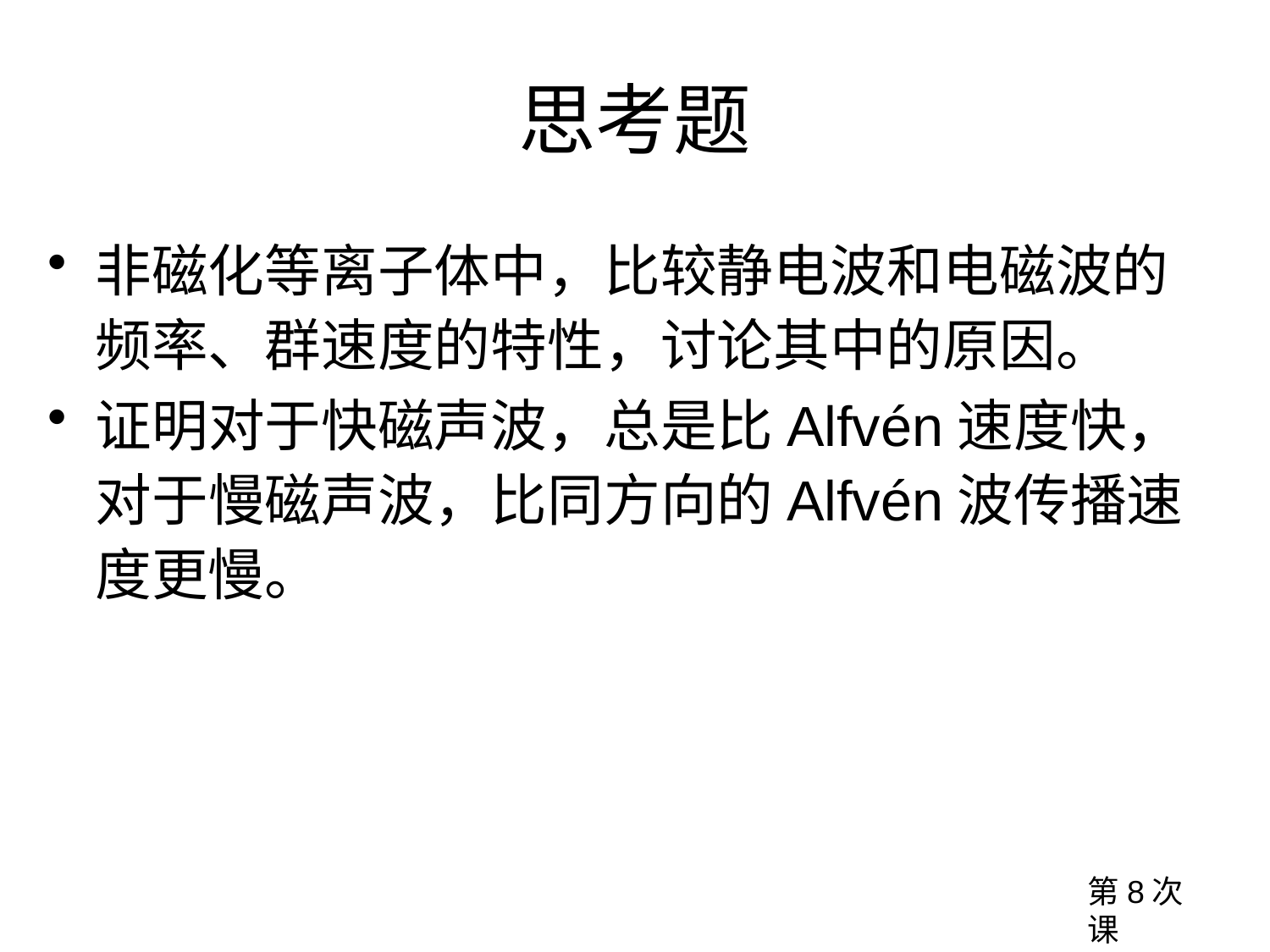

# 思考题
非磁化等离子体中，比较静电波和电磁波的频率、群速度的特性，讨论其中的原因。
证明对于快磁声波，总是比Alfvén速度快，对于慢磁声波，比同方向的Alfvén波传播速度更慢。

第8次课